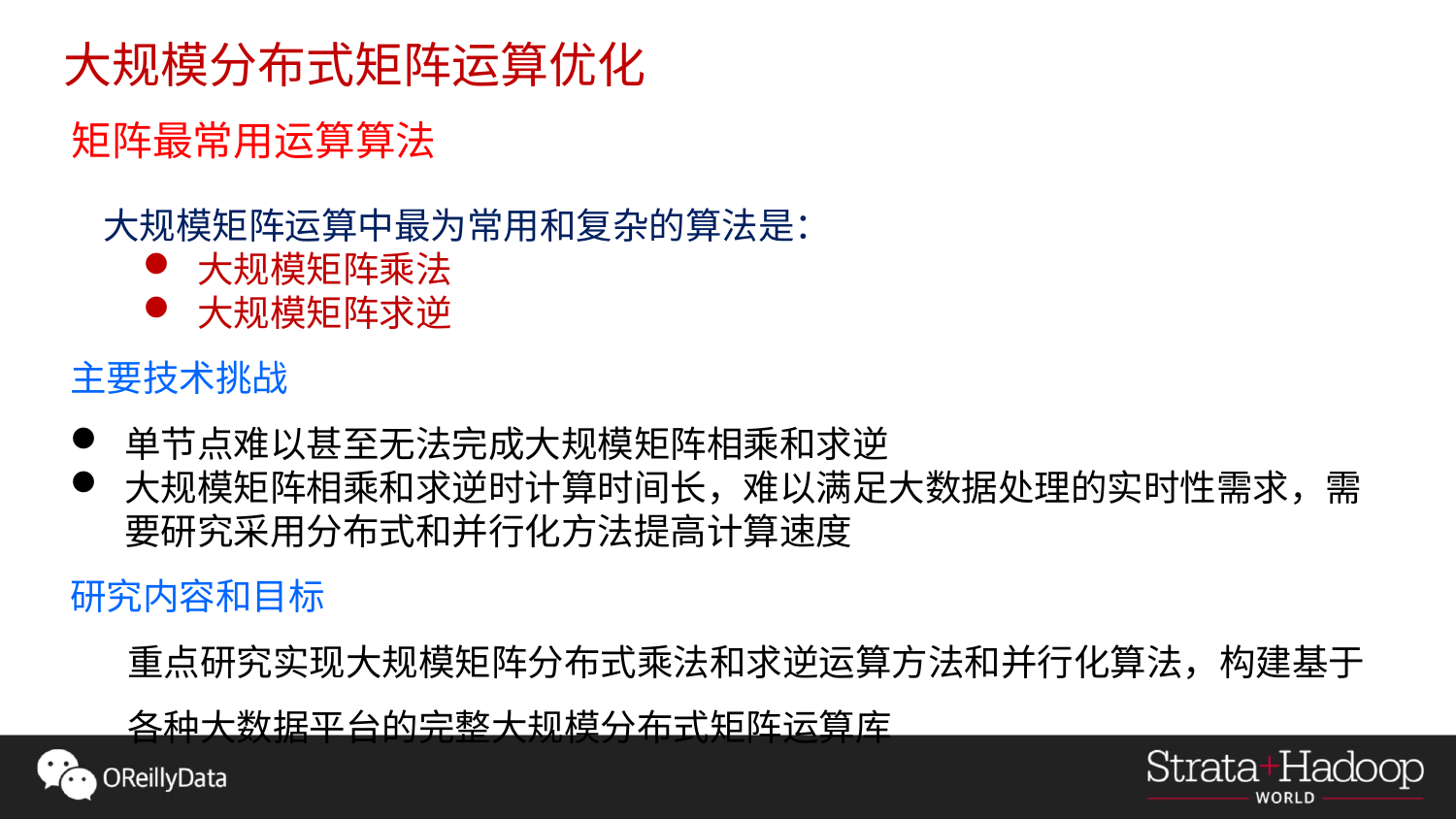

大规模分布式矩阵运算优化
矩阵最常用运算算法
   大规模矩阵运算中最为常用和复杂的算法是：
大规模矩阵乘法
大规模矩阵求逆
主要技术挑战
单节点难以甚至无法完成大规模矩阵相乘和求逆
大规模矩阵相乘和求逆时计算时间长，难以满足大数据处理的实时性需求，需要研究采用分布式和并行化方法提高计算速度
研究内容和目标
重点研究实现大规模矩阵分布式乘法和求逆运算方法和并行化算法，构建基于各种大数据平台的完整大规模分布式矩阵运算库